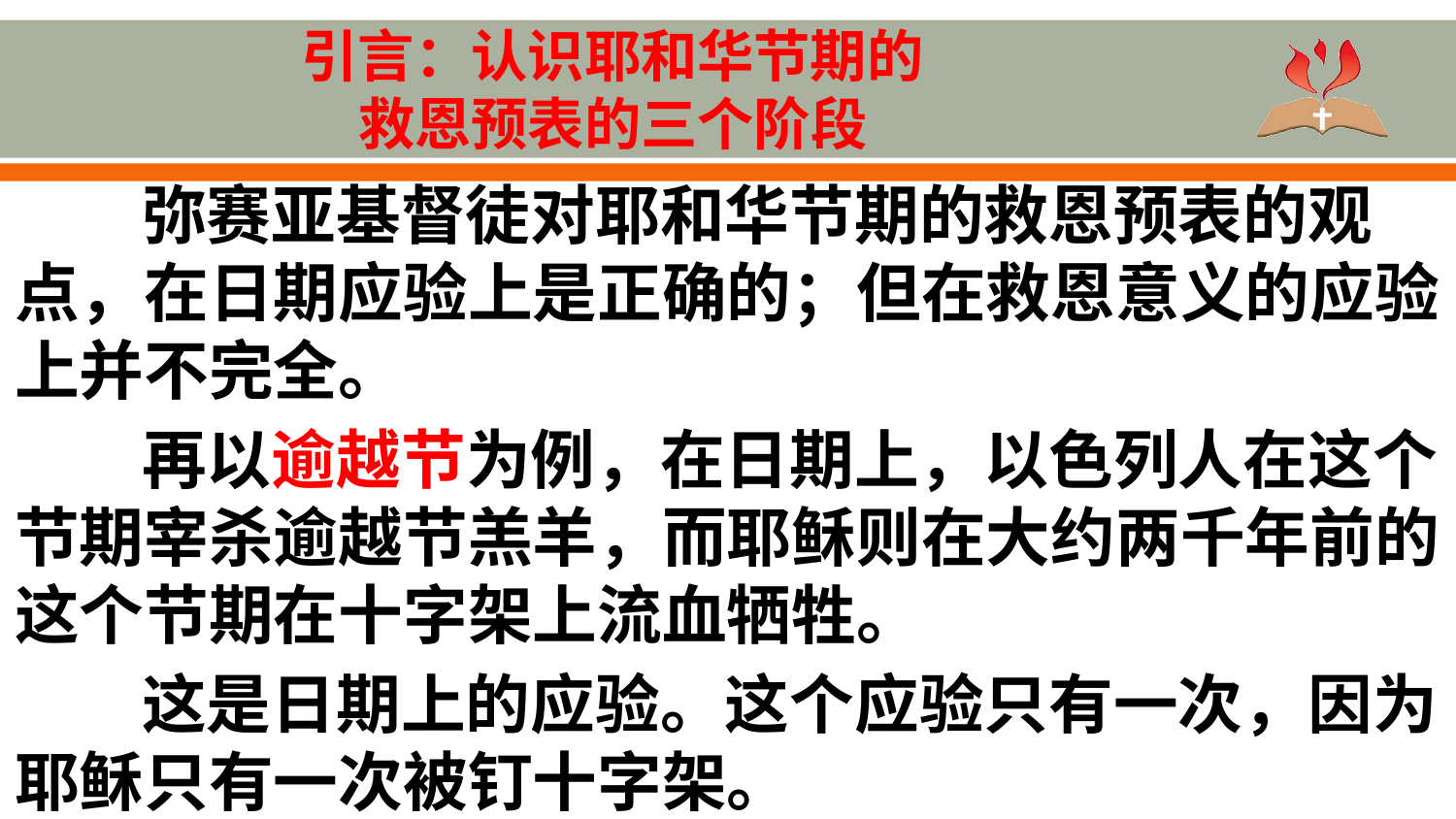

# 引言：认识耶和华节期的 救恩预表的三个阶段
弥赛亚基督徒对耶和华节期的救恩预表的观点，在日期应验上是正确的；但在救恩意义的应验上并不完全。
再以逾越节为例，在日期上，以色列人在这个节期宰杀逾越节羔羊，而耶稣则在大约两千年前的这个节期在十字架上流血牺牲。
这是日期上的应验。这个应验只有一次，因为耶稣只有一次被钉十字架。